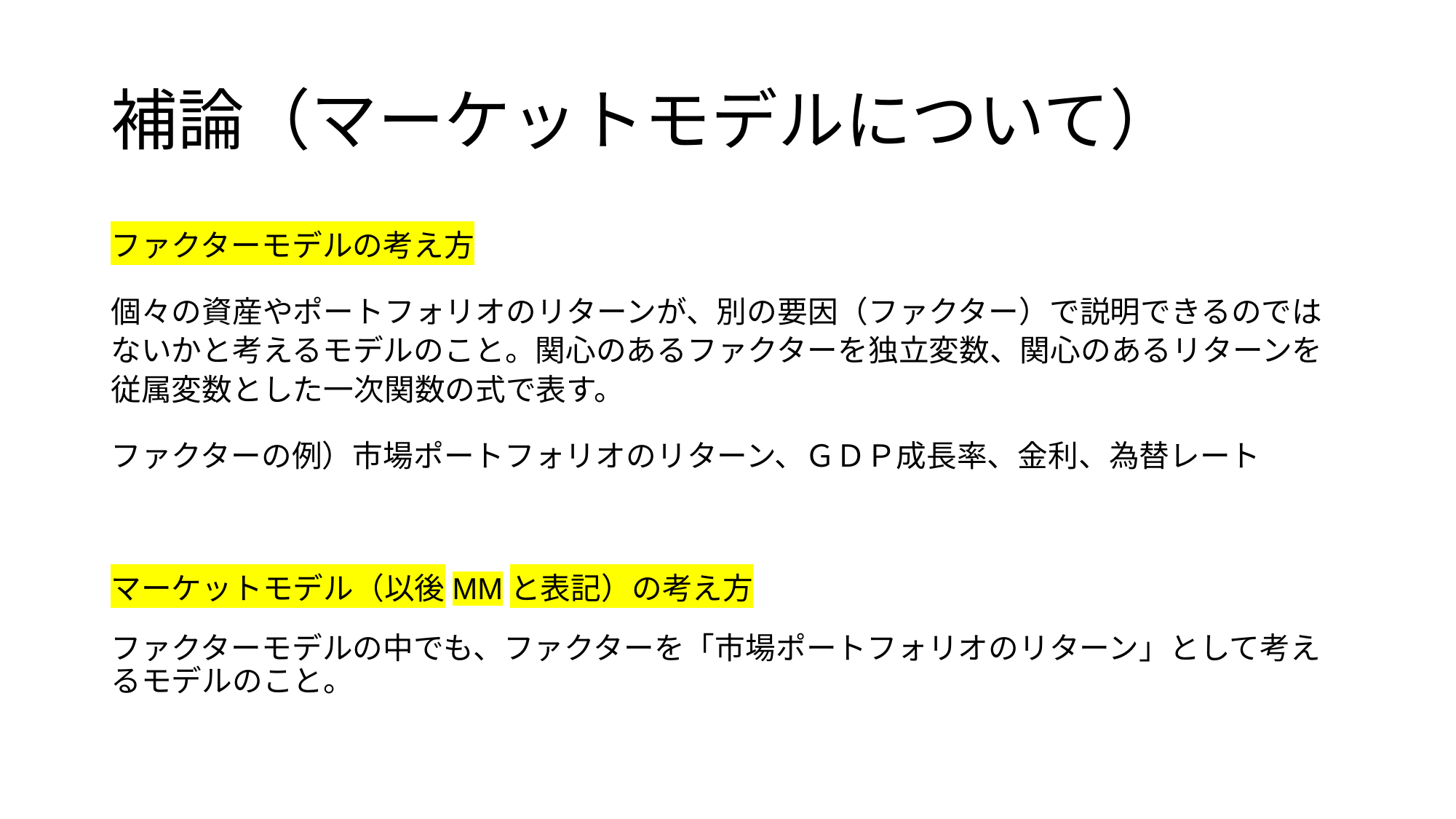

# 補論（マーケットモデルについて）
ファクターモデルの考え方
個々の資産やポートフォリオのリターンが、別の要因（ファクター）で説明できるのではないかと考えるモデルのこと。関心のあるファクターを独立変数、関心のあるリターンを従属変数とした一次関数の式で表す。
ファクターの例）市場ポートフォリオのリターン、ＧＤＰ成長率、金利、為替レート

マーケットモデル（以後MMと表記）の考え方
ファクターモデルの中でも、ファクターを「市場ポートフォリオのリターン」として考えるモデルのこと。